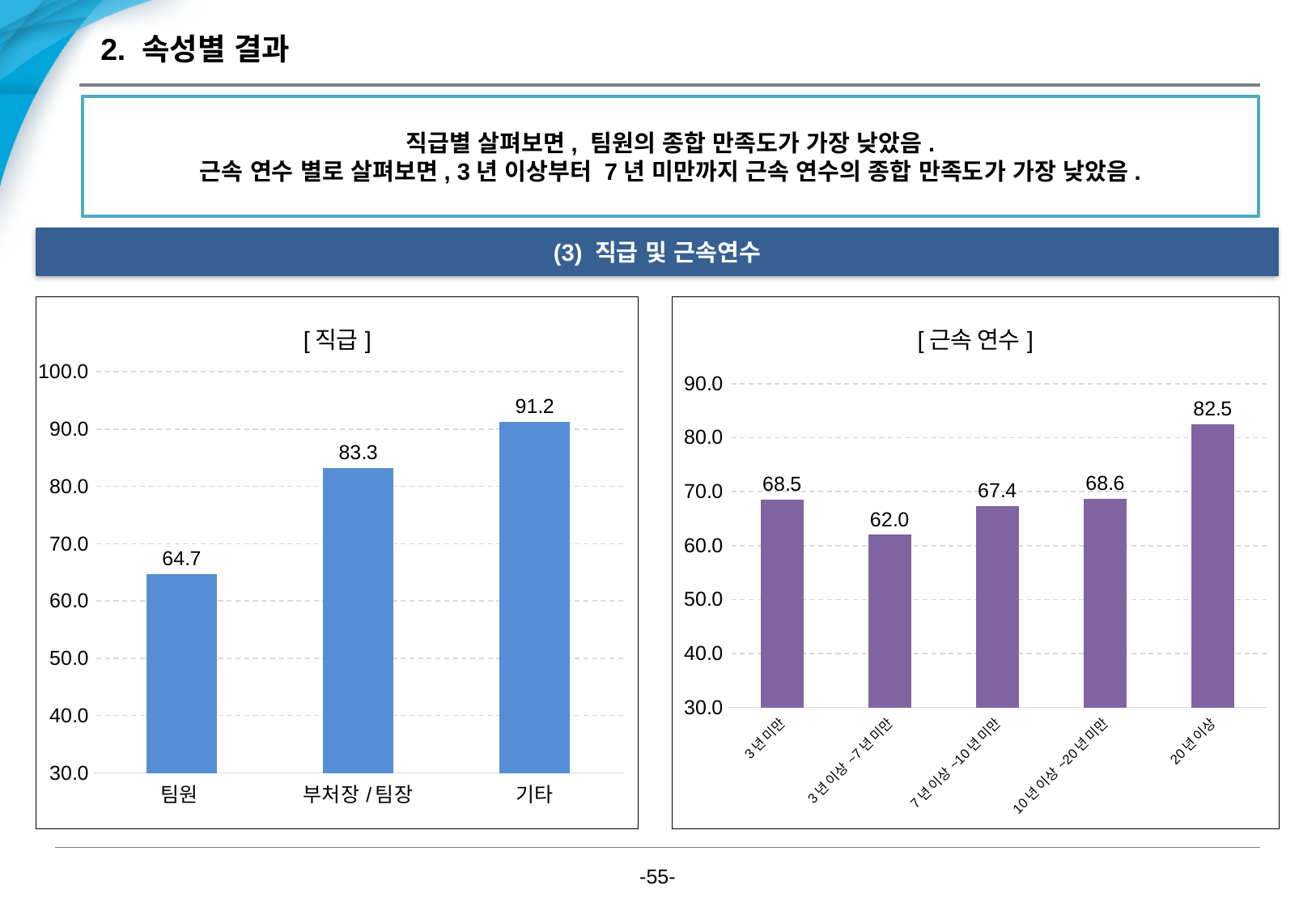

# 2. 속성별 결과

직급별 살펴보면, 팀원의 종합 만족도가 가장 낮았음.
근속 연수 별로 살펴보면, 3년 이상부터 7년 미만까지 근속 연수의 종합 만족도가 가장 낮았음.
(3) 직급 및 근속연수

### Chart: [직급]

| Category | 종합 만족도 |
|---|---|
| 팀원  | 64.65183450442623 |
| 부처장/팀장 | 83.26617826615384 |
| 기타 | 91.23809524 |

### Chart: [근속 연수]

| Category | 종합만족도 |
|---|---|
| 3년 미만 | 68.50158730233333 |
| 3년 이상~7년 미만 | 61.98639455809524 |
| 7년 이상~10년 미만 | 67.35714285666667 |
| 10년 이상~20년 미만 | 68.64285714249999 |
| 20년 이상 | 82.49074073999999 |
-55-